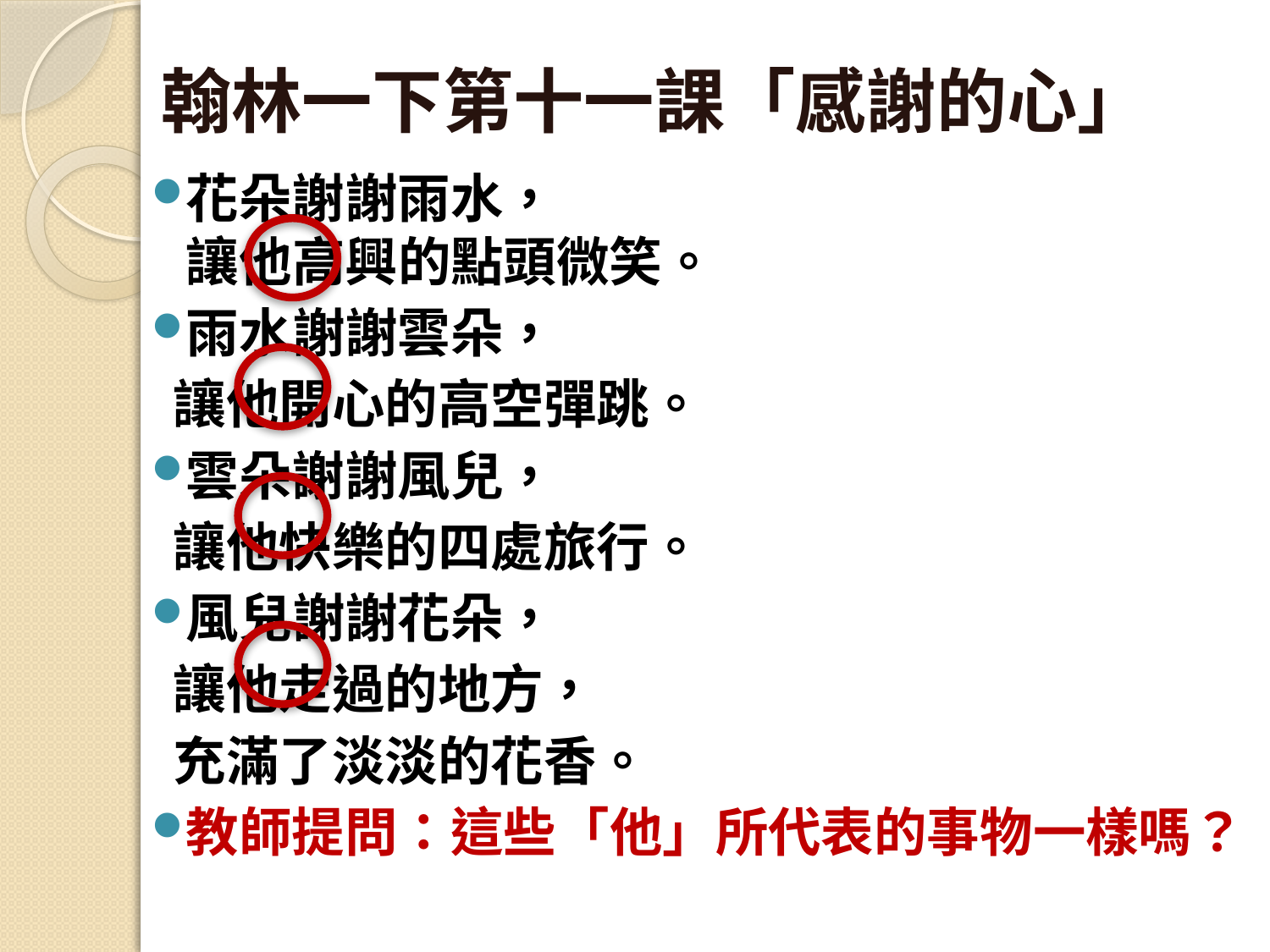

# 翰林一下第十一課「感謝的心」
花朵謝謝雨水，
讓他高興的點頭微笑。
雨水謝謝雲朵，
 讓他開心的高空彈跳。
雲朵謝謝風兒，
 讓他快樂的四處旅行。
風兒謝謝花朵，
 讓他走過的地方，
 充滿了淡淡的花香。
教師提問：這些「他」所代表的事物一樣嗎？